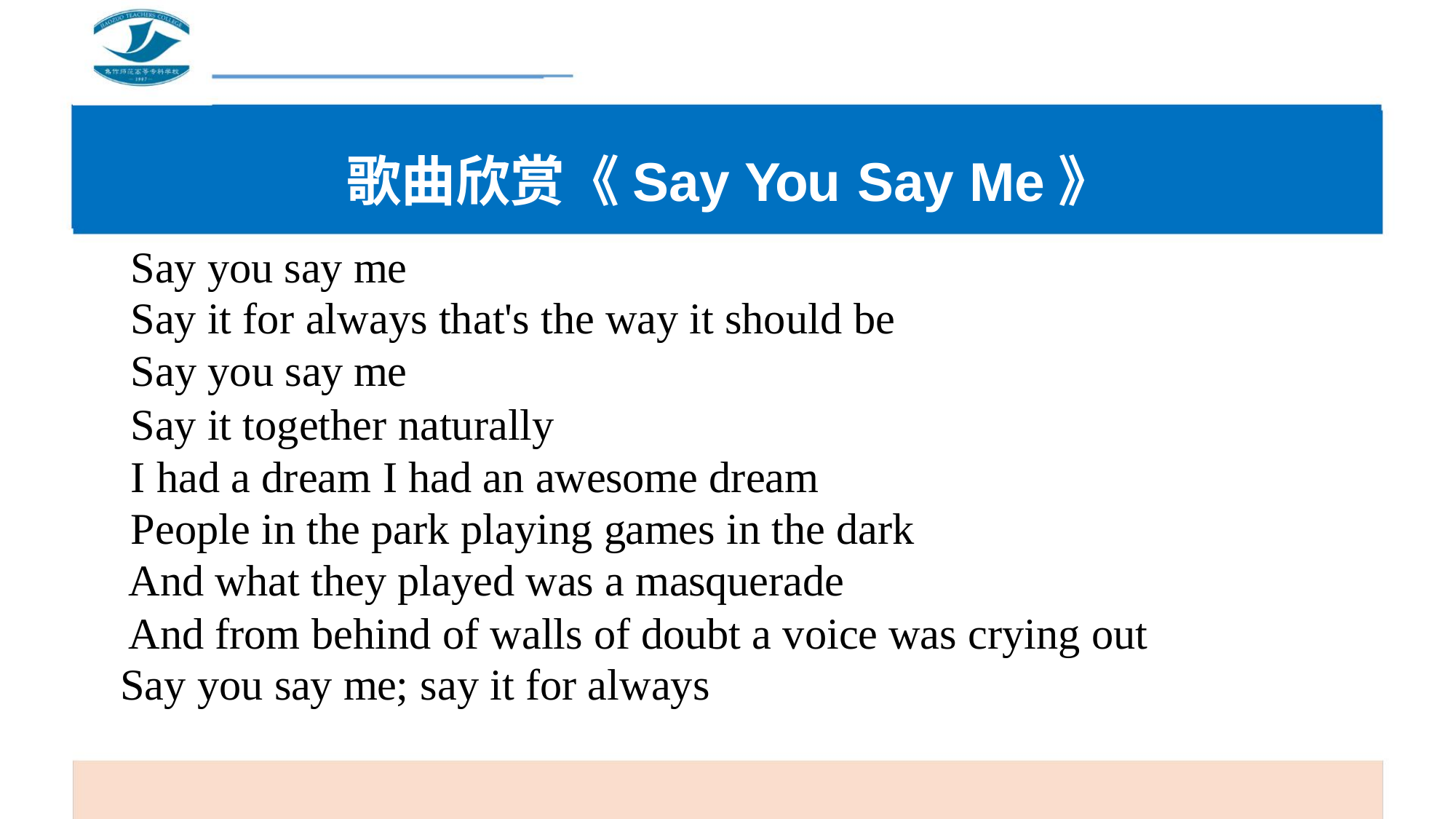

歌曲欣赏《Say You Say Me》
Say you say me
Say it for always that's the way it should be
Say you say me
Say it together naturally
I had a dream I had an awesome dream
People in the park playing games in the dark
And what they played was a masquerade
And from behind of walls of doubt a voice was crying out
Say you say me; say it for always